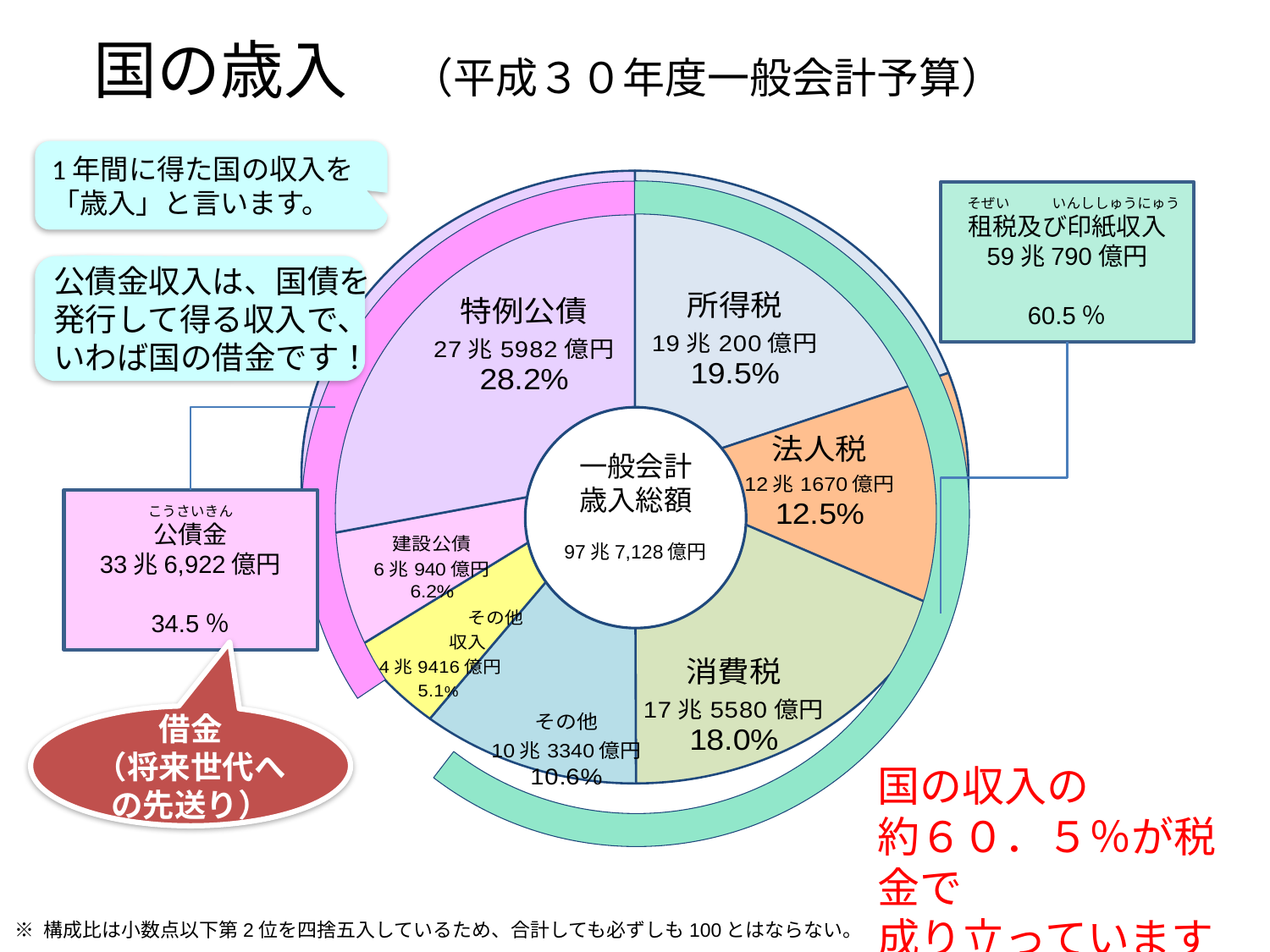

国の歳入　（平成３０年度一般会計予算）

### Chart

| Category | 歳入内訳 |
|---|---|
| 所得税 | 19.5 |
| 法人税 | 12.5 |
| 消費税 | 18.0 |
| その他
租税 | 10.6 |
| その他収入 | 5.1 |
| 建設公債 | 6.2 |
| 特例公債 | 28.2 |
1年間に得た国の収入を
「歳入」と言います。

　そぜい　　　いんししゅうにゅう
租税及び印紙収入
59兆790億円

60.5％
公債金収入は、国債を
発行して得る収入で、
いわば国の借金です！
こうさいきん
公債金
33兆6,922億円

34.5％
一般会計
歳入総額

97兆7,128億円

借金
（将来世代への先送り）
国の収入の
約６０．５％が税金で
成り立っています
※ 構成比は小数点以下第2位を四捨五入しているため、合計しても必ずしも100とはならない。